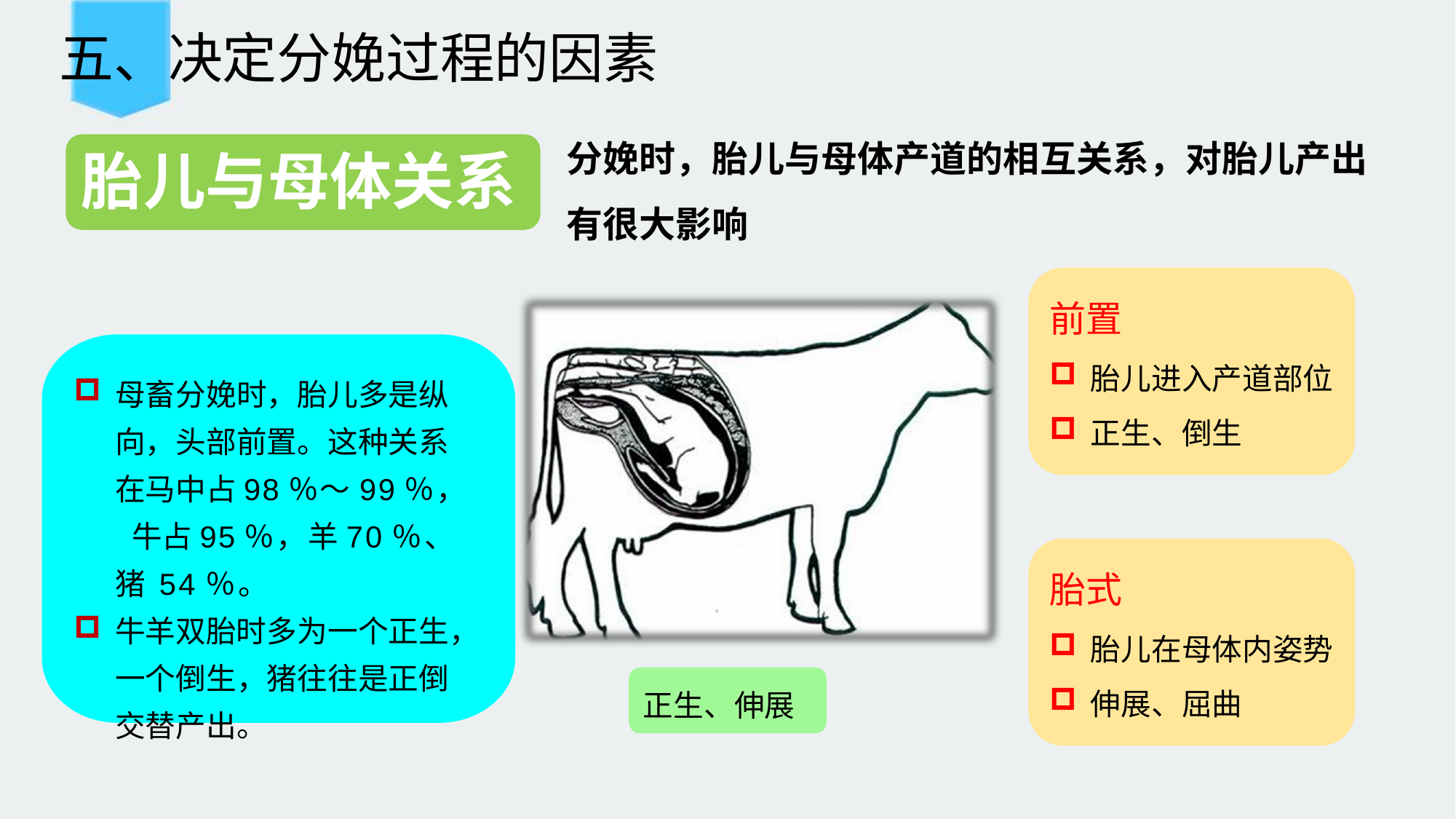

# 五、决定分娩过程的因素
分娩时，胎儿与母体产道的相互关系，对胎儿产出
有很大影响

胎儿与母体关系

母畜分娩时，胎儿多是纵 向，头部前置。这种关系 在马中占98％～99％，  牛占95％，羊70％、猪 54％。
牛羊双胎时多为一个正生， 一个倒生，猪往往是正倒 交替产出。

前置
胎儿进入产道部位
正生、倒生

胎式
胎儿在母体内姿势
伸展、屈曲

正生、伸展